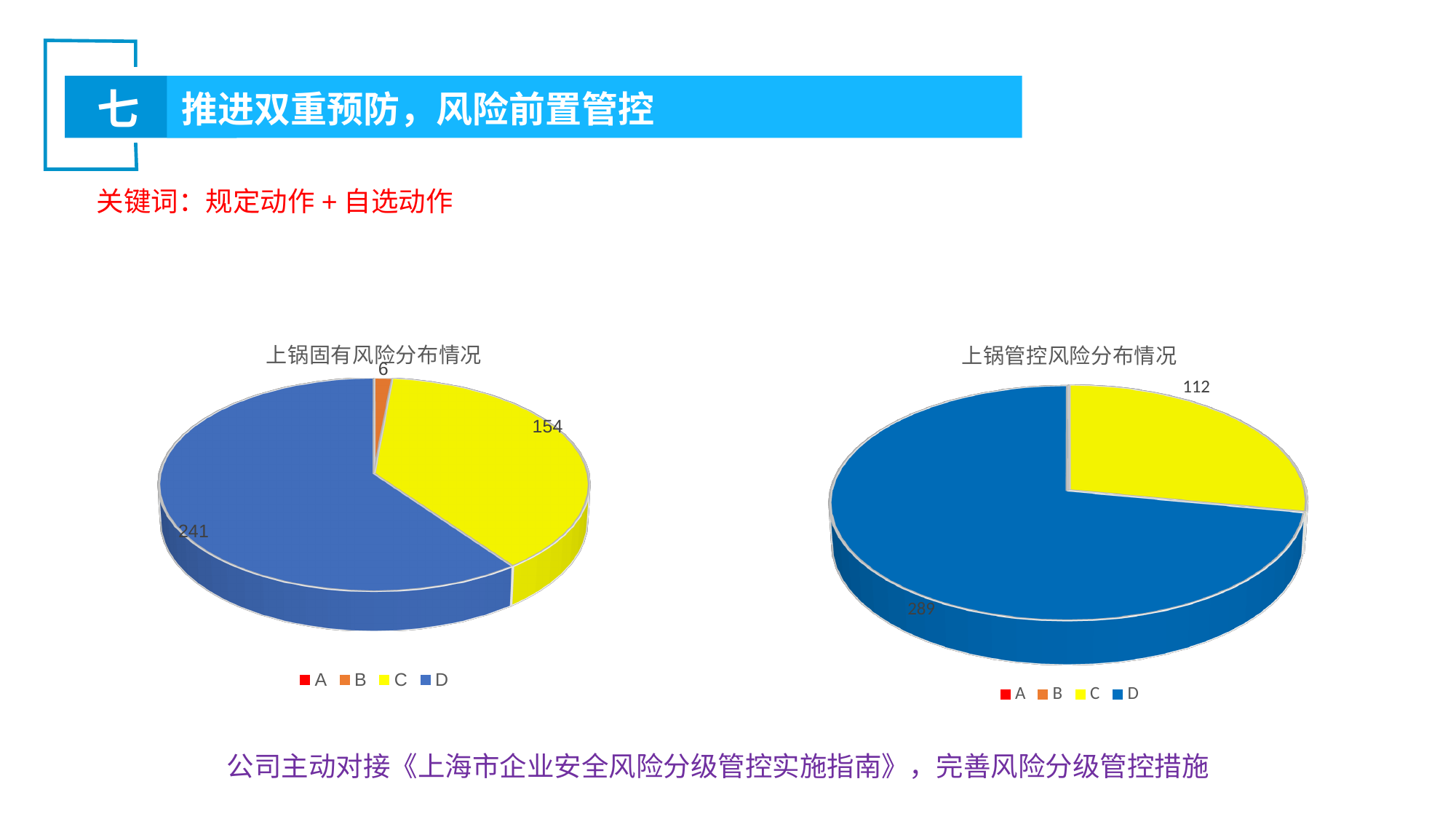

七
推进双重预防，风险前置管控
关键词：规定动作+自选动作

[unsupported chart]

[unsupported chart]

公司主动对接《上海市企业安全风险分级管控实施指南》，完善风险分级管控措施